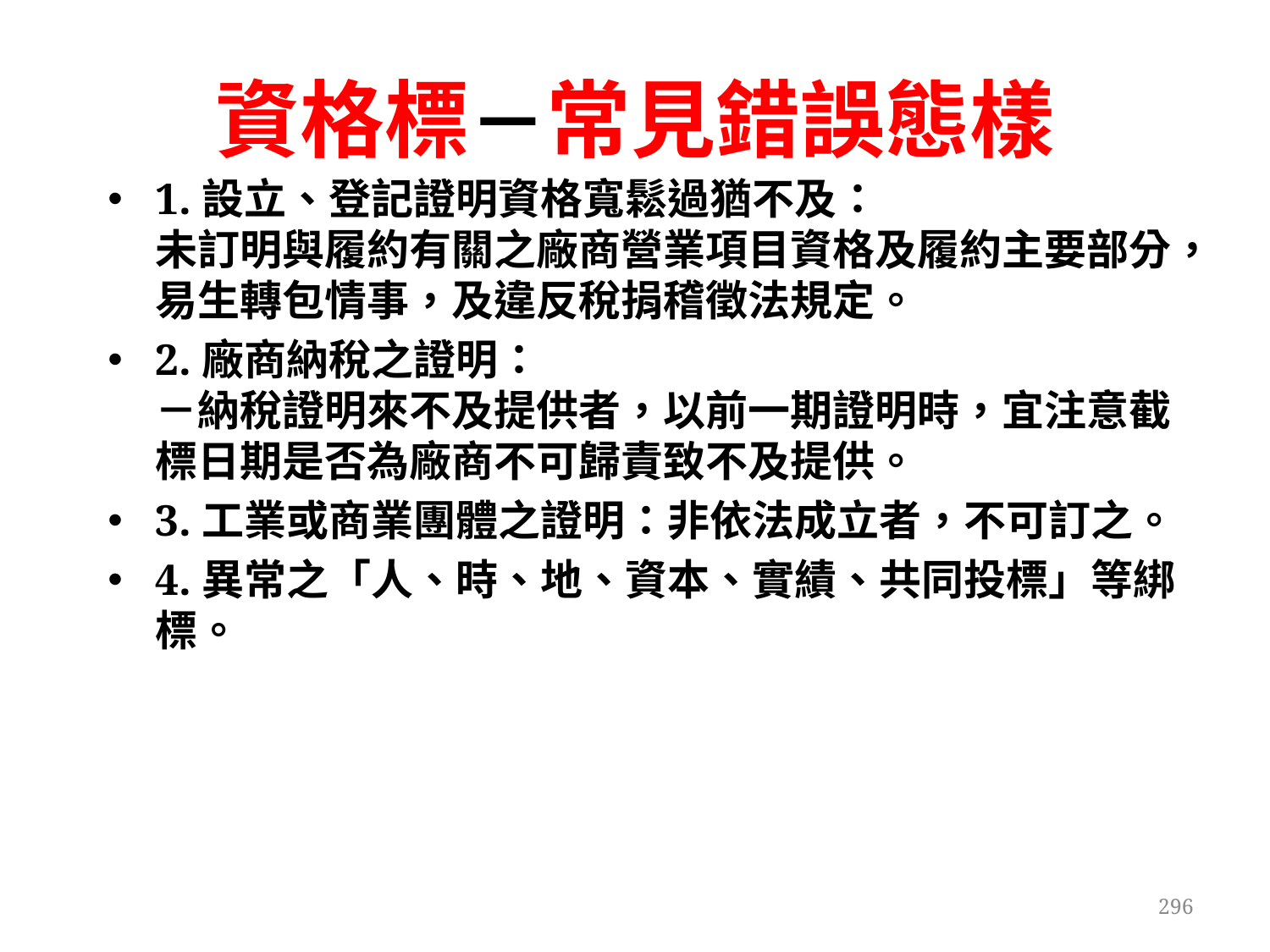

# 資格標－常見錯誤態樣
1.設立、登記證明資格寬鬆過猶不及：
未訂明與履約有關之廠商營業項目資格及履約主要部分，易生轉包情事，及違反稅捐稽徵法規定。
2.廠商納稅之證明：
－納稅證明來不及提供者，以前一期證明時，宜注意截標日期是否為廠商不可歸責致不及提供。
3.工業或商業團體之證明：非依法成立者，不可訂之。
4.異常之「人、時、地、資本、實績、共同投標」等綁標。
296